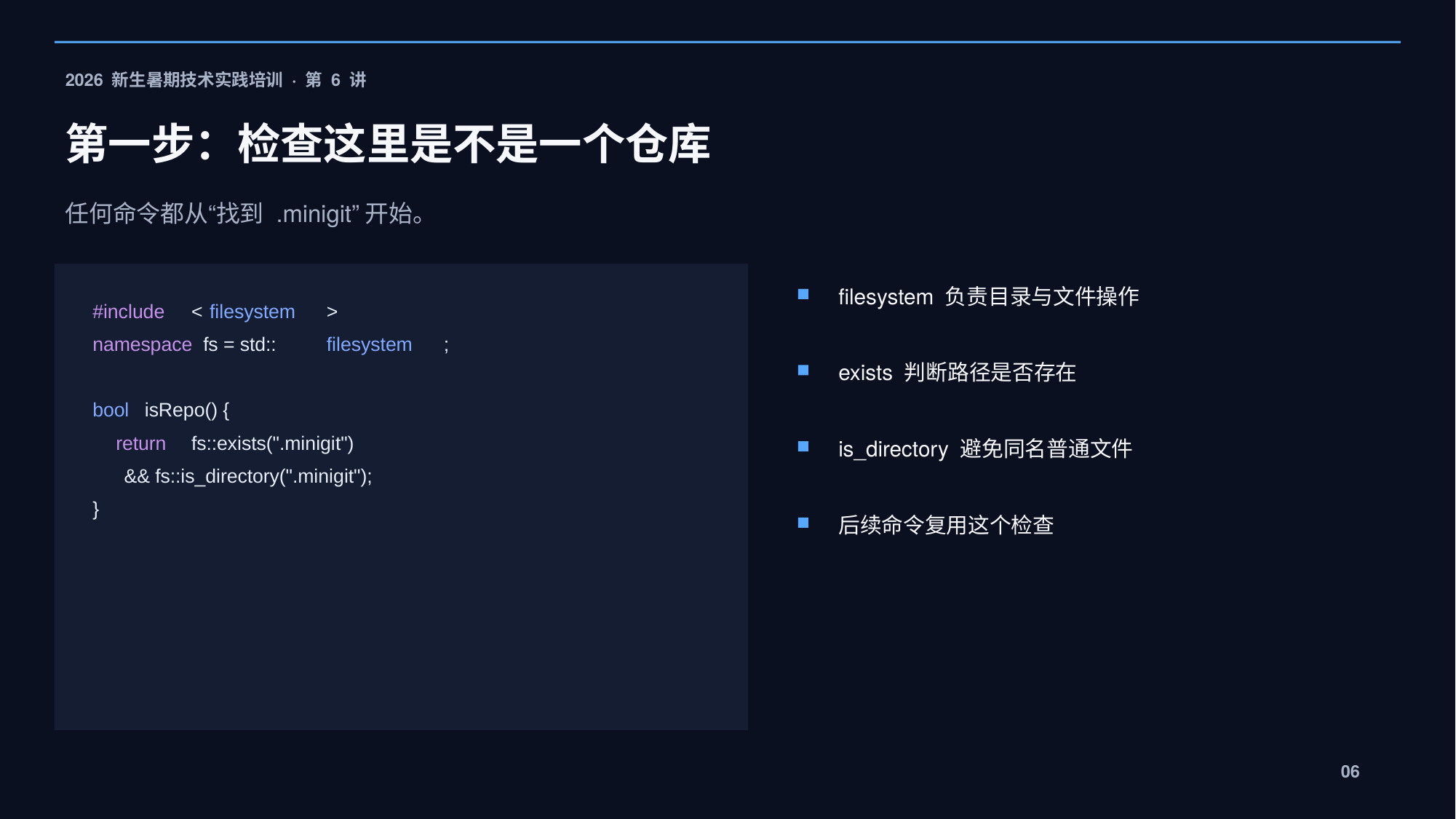

2026 新生暑期技术实践培训 · 第 6 讲
第一步：检查这里是不是一个仓库
任何命令都从“找到 .minigit”开始。

filesystem 负责目录与文件操作

#include
 <
filesystem
>
namespace
 fs = std::
filesystem
;
exists 判断路径是否存在

bool
 isRepo() {

return
 fs::exists(".minigit")
is_directory 避免同名普通文件

      && fs::is_directory(".minigit");
}
后续命令复用这个检查

06